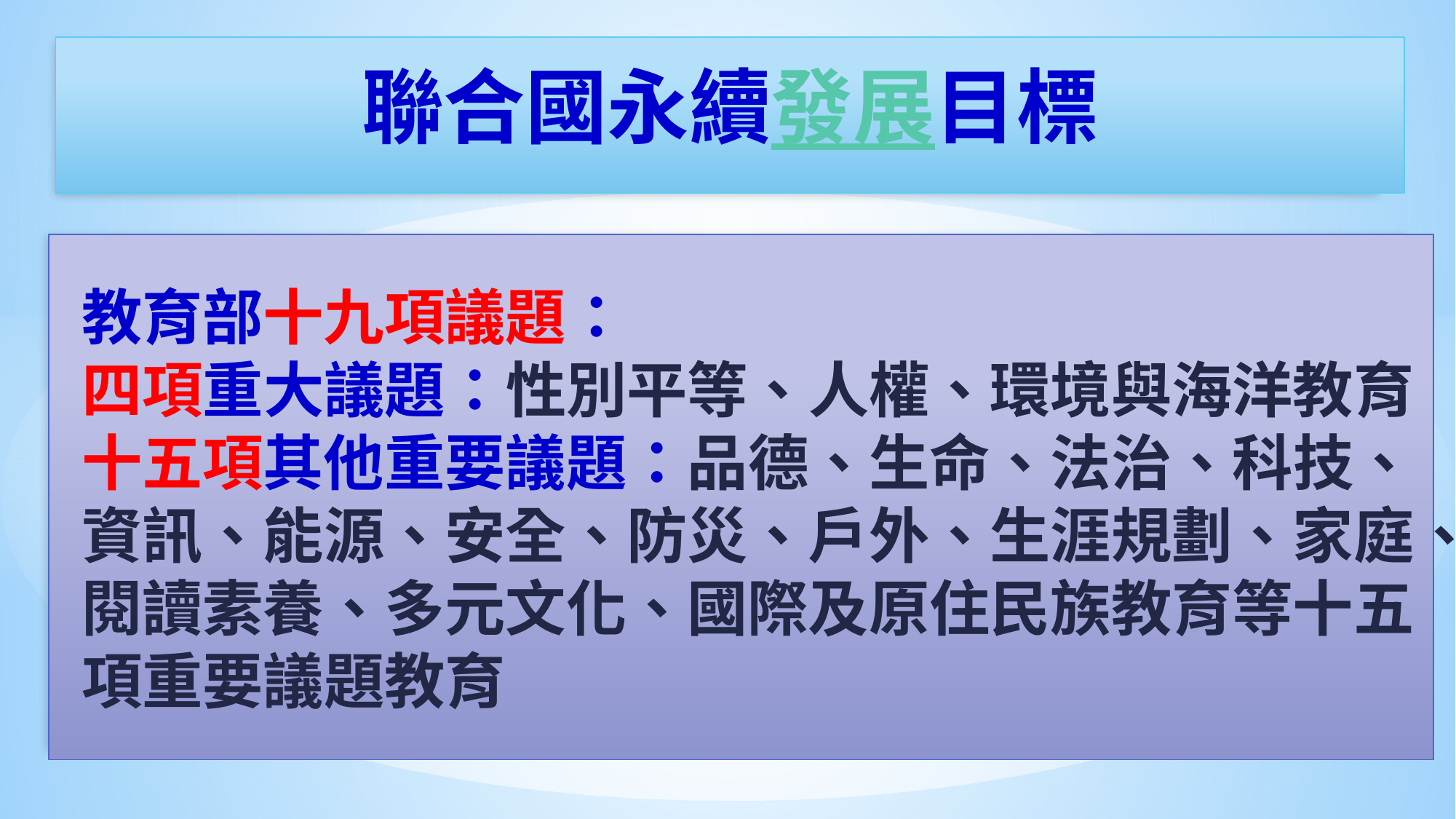

聯合國永續發展目標
# 教育部十九項議題： 四項重大議題：性別平等、人權、環境與海洋教育 十五項其他重要議題：品德、生命、法治、科技、資訊、能源、安全、防災、戶外、生涯規劃、家庭、閱讀素養、多元文化、國際及原住民族教育等十五項重要議題教育